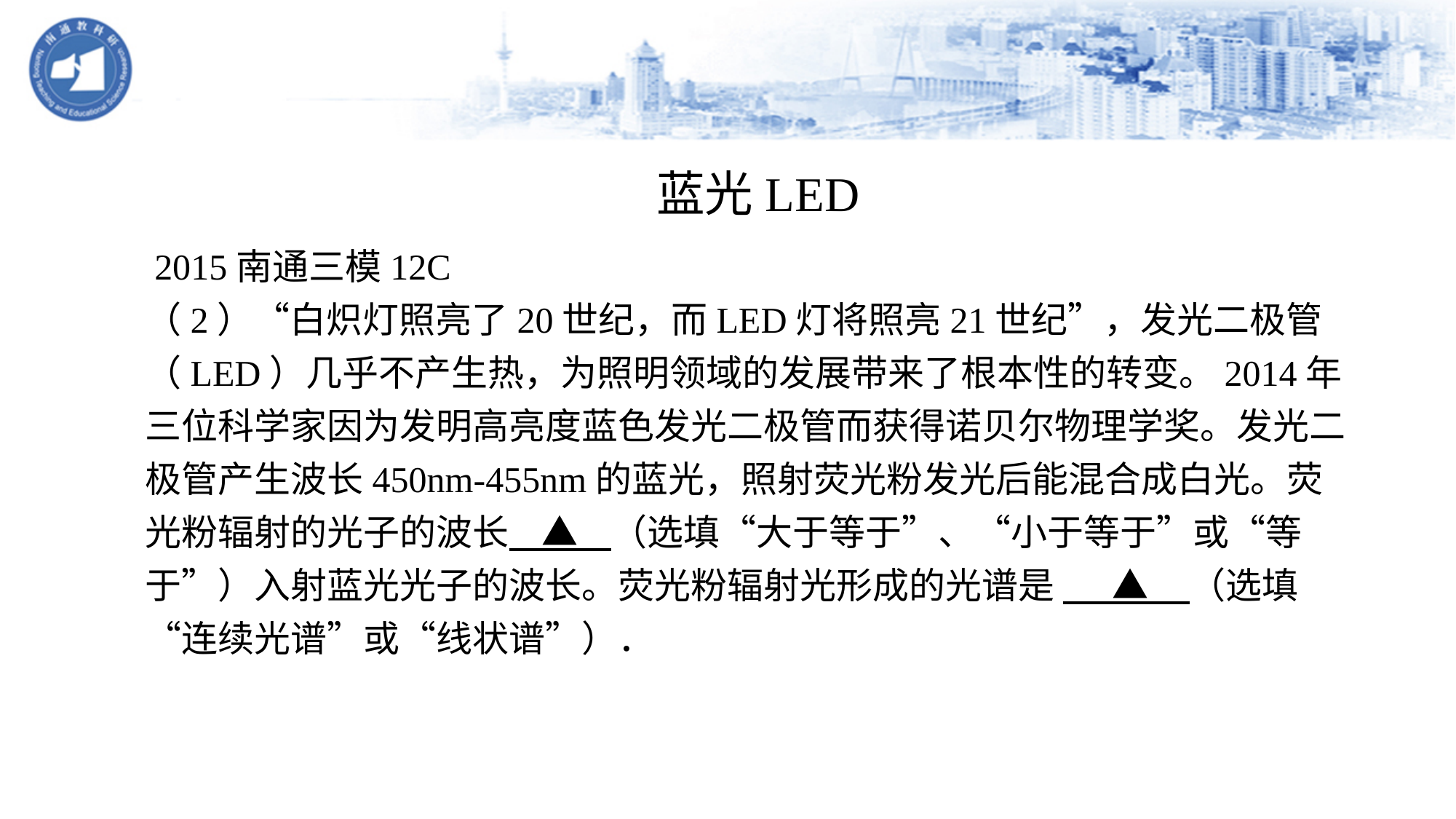

蓝光LED
 2015南通三模12C
（2）“白炽灯照亮了20世纪，而LED灯将照亮21世纪”，发光二极管（LED）几乎不产生热，为照明领域的发展带来了根本性的转变。2014年三位科学家因为发明高亮度蓝色发光二极管而获得诺贝尔物理学奖。发光二极管产生波长450nm-455nm的蓝光，照射荧光粉发光后能混合成白光。荧光粉辐射的光子的波长    ▲    （选填“大于等于”、“小于等于”或“等于”）入射蓝光光子的波长。荧光粉辐射光形成的光谱是       ▲     （选填“连续光谱”或“线状谱”）．